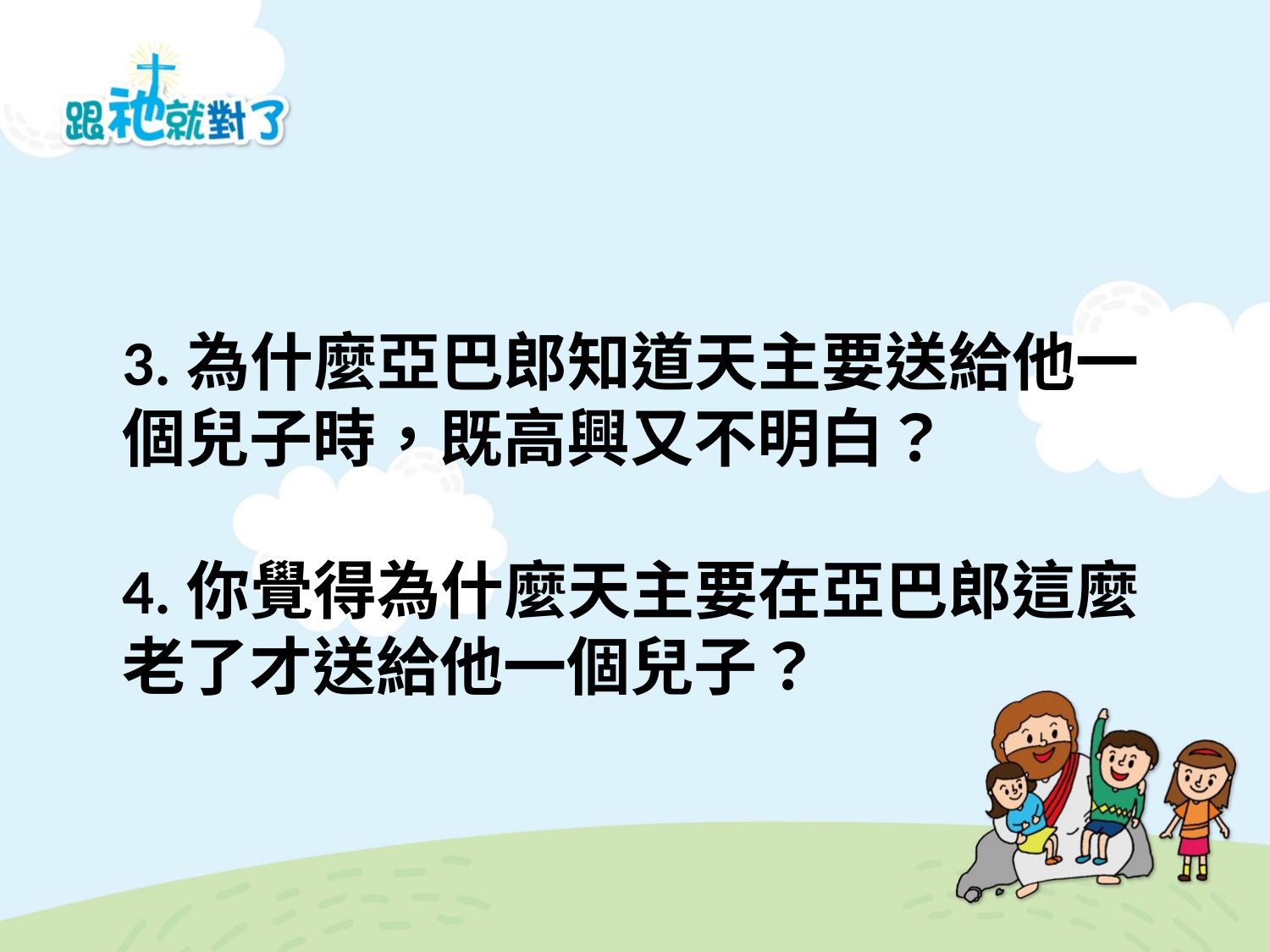

3.為什麼亞巴郎知道天主要送給他一個兒子時，既高興又不明白？

4.你覺得為什麼天主要在亞巴郎這麼老了才送給他一個兒子？